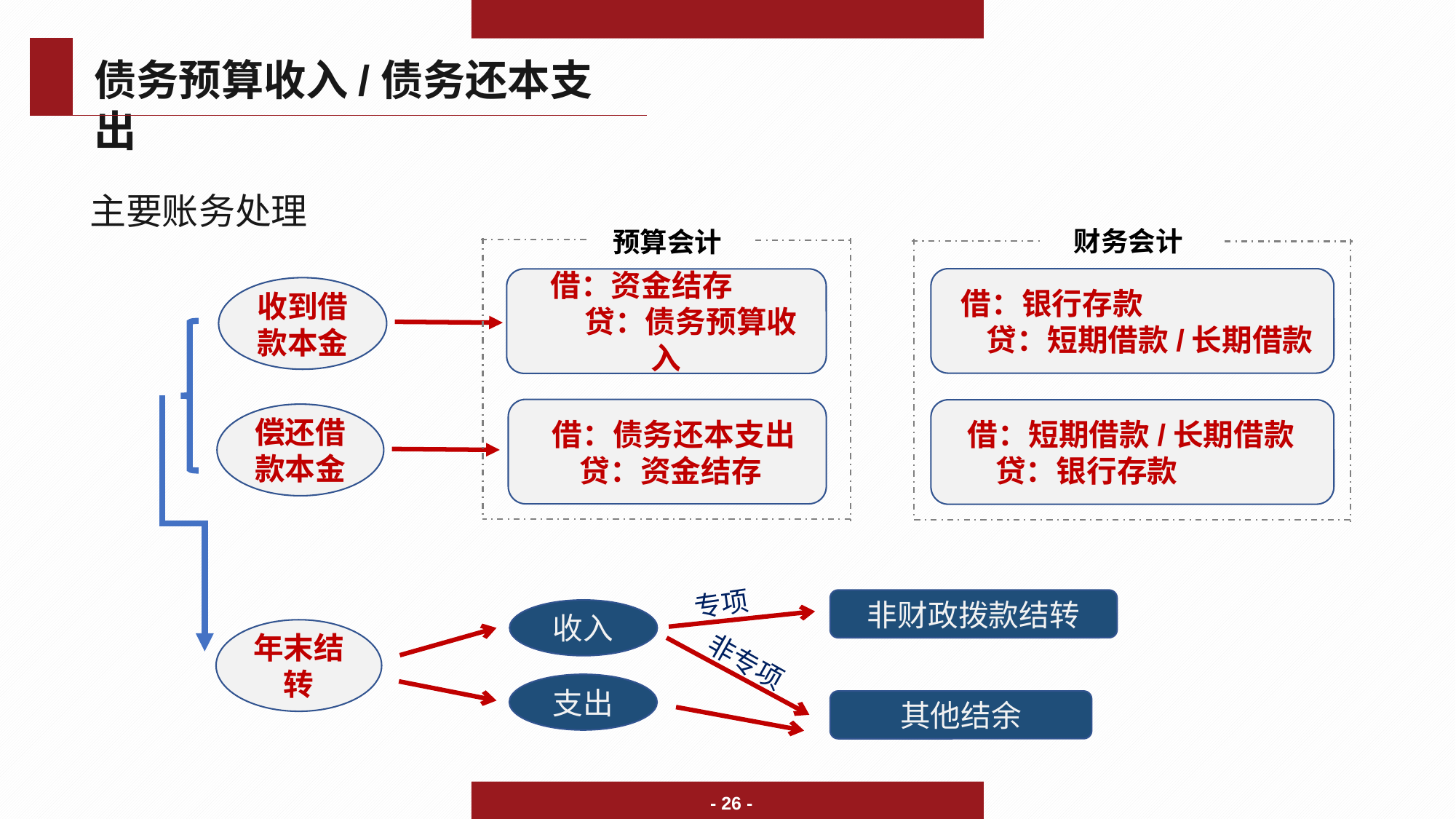

债务预算收入/债务还本支出
主要账务处理
财务会计
预算会计
 借：银行存款
    贷：短期借款/长期借款
   借：资金结存
      贷：债务预算收入
收到借款本金
   借：债务还本支出
       贷：资金结存
  借：短期借款/长期借款
      贷：银行存款
偿还借款本金
专项
非财政拨款结转
收入
年末结转
非专项
支出
其他结余

- 26 -